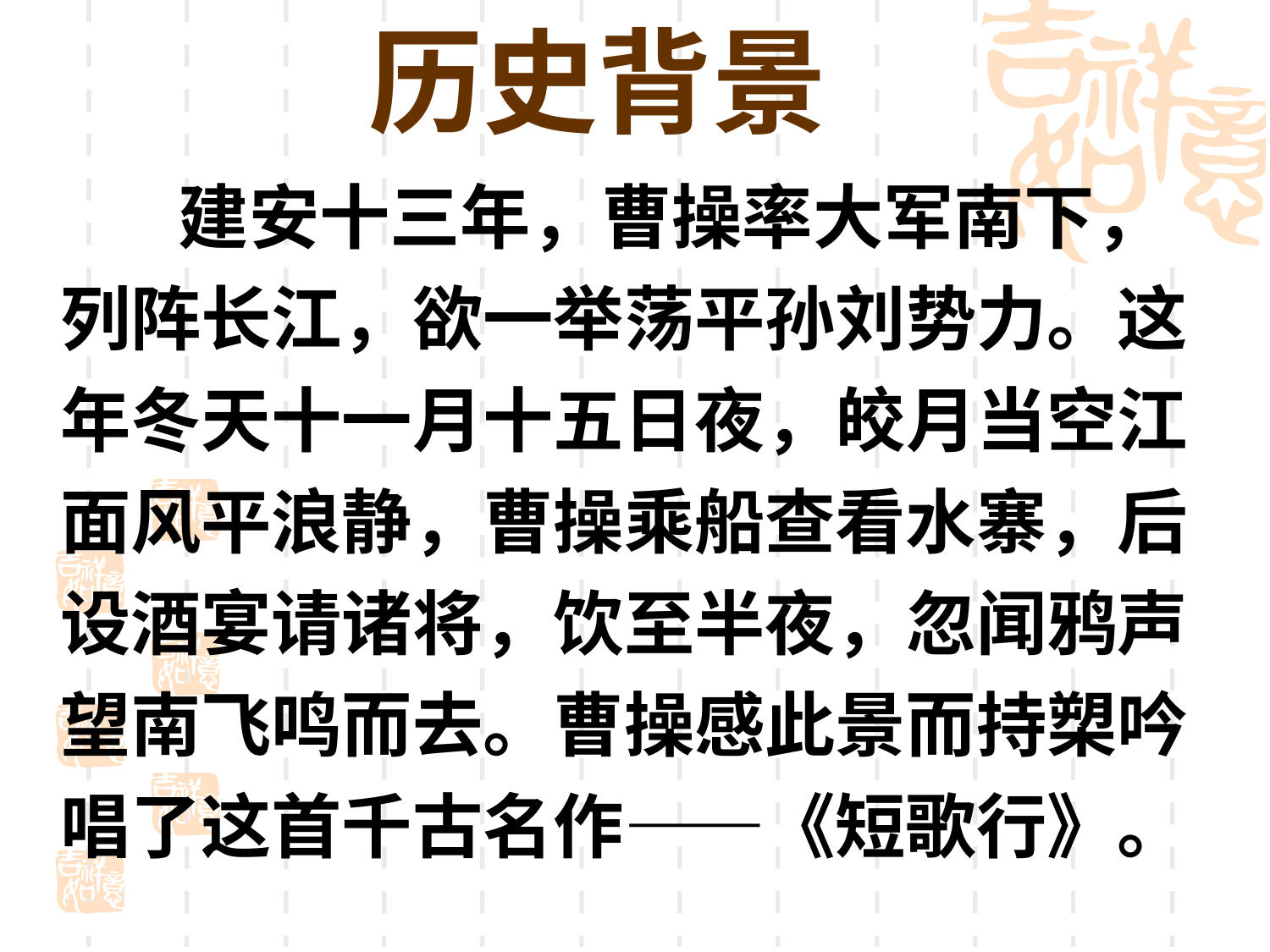

# 历史背景
              建安十三年，曹操率大军南下，列阵长江，欲一举荡平孙刘势力。这年冬天十一月十五日夜，皎月当空江面风平浪静，曹操乘船查看水寨，后设酒宴请诸将，饮至半夜，忽闻鸦声望南飞鸣而去。曹操感此景而持槊吟唱了这首千古名作——《短歌行》。